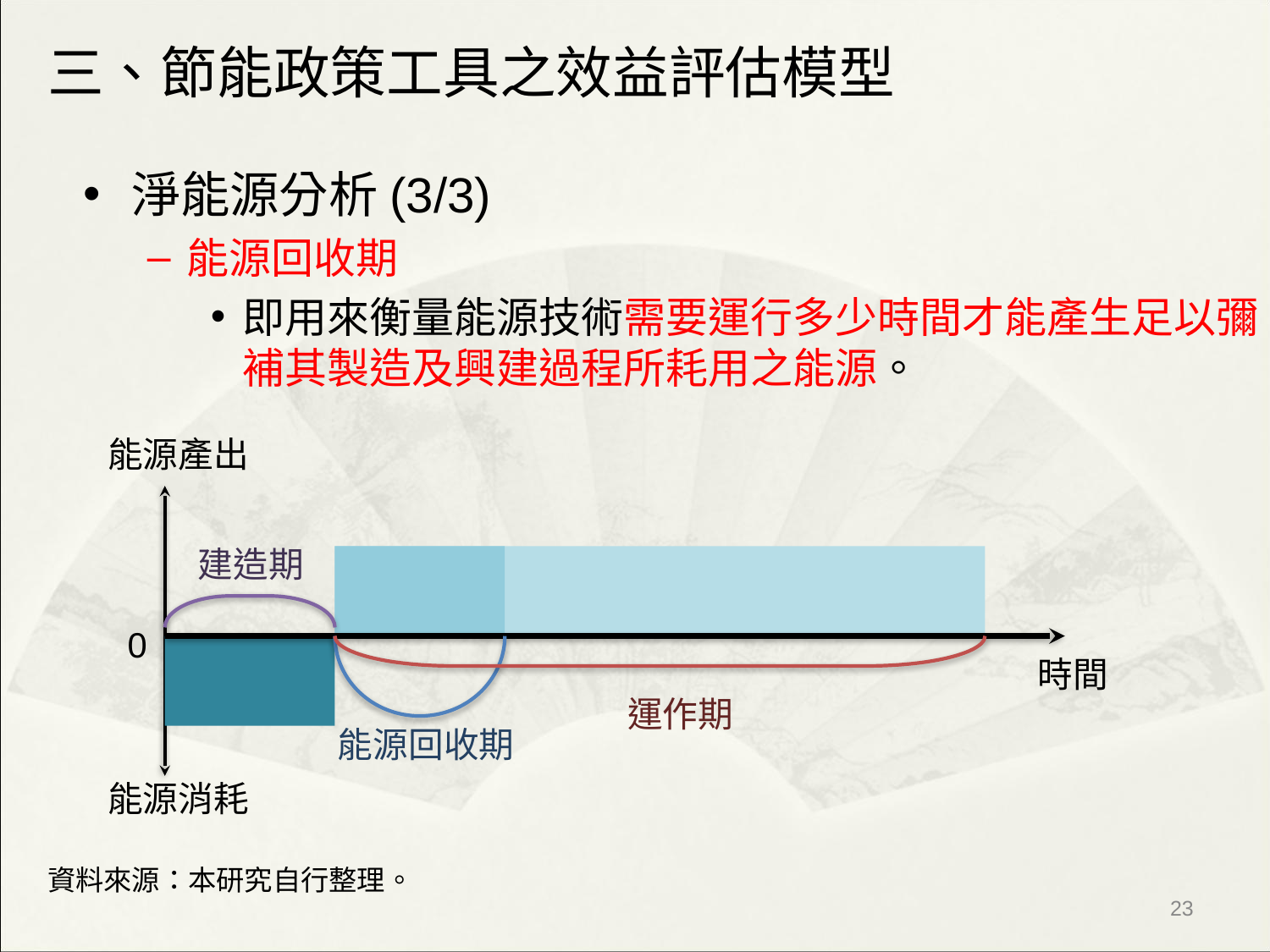

# 三、節能政策工具之效益評估模型
淨能源分析(3/3)
能源回收期
即用來衡量能源技術需要運行多少時間才能產生足以彌補其製造及興建過程所耗用之能源。

能源產出

建造期

0

時間
運作期
能源回收期
能源消耗
資料來源：本研究自行整理。
23